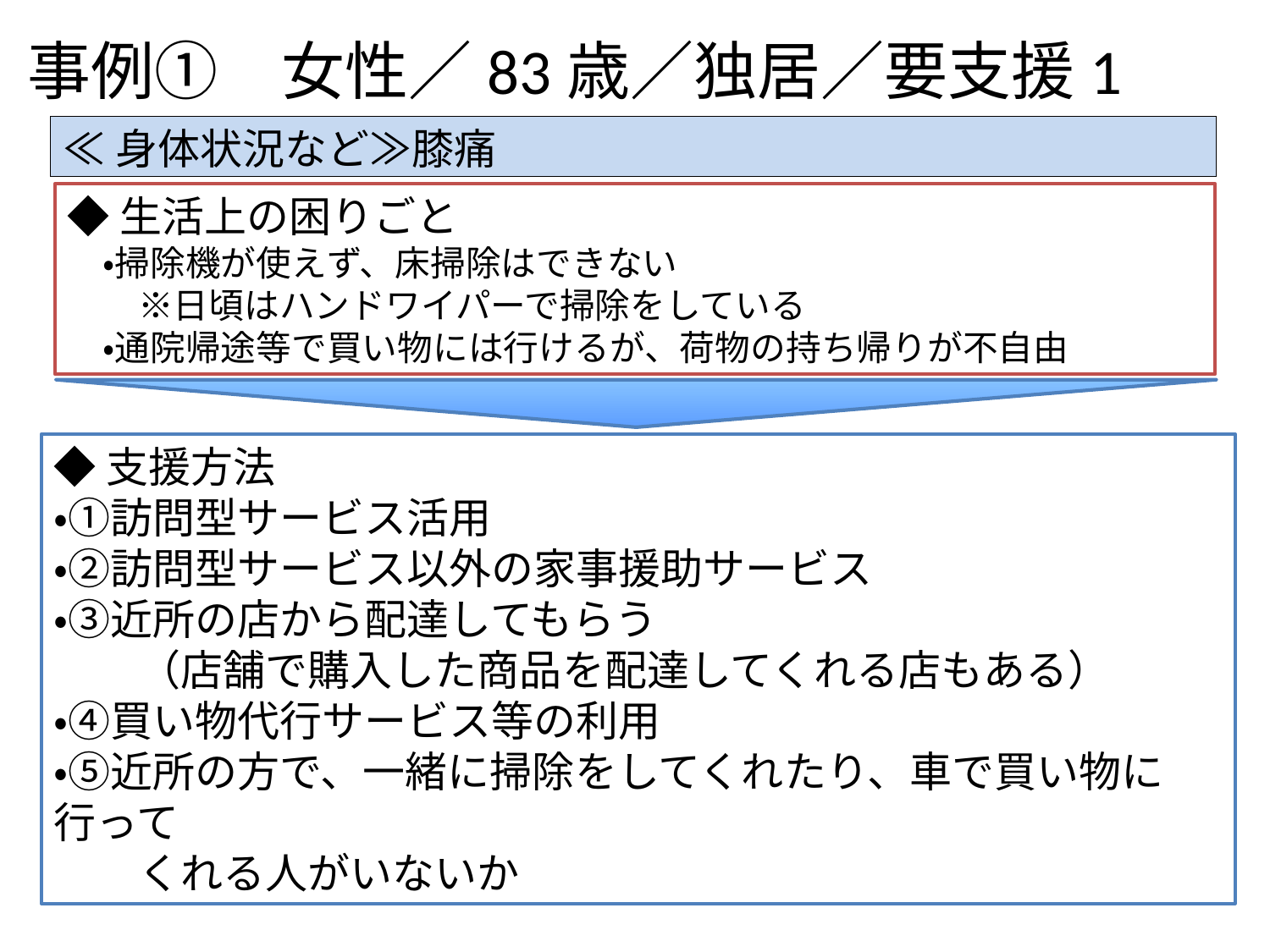

# 事例①　女性／83歳／独居／要支援1
≪身体状況など≫膝痛
◆生活上の困りごと
　・掃除機が使えず、床掃除はできない
　　※日頃はハンドワイパーで掃除をしている
　・通院帰途等で買い物には行けるが、荷物の持ち帰りが不自由

◆支援方法
・①訪問型サービス活用
・②訪問型サービス以外の家事援助サービス
・③近所の店から配達してもらう
　　（店舗で購入した商品を配達してくれる店もある）
・④買い物代行サービス等の利用
・⑤近所の方で、一緒に掃除をしてくれたり、車で買い物に行って
　　くれる人がいないか